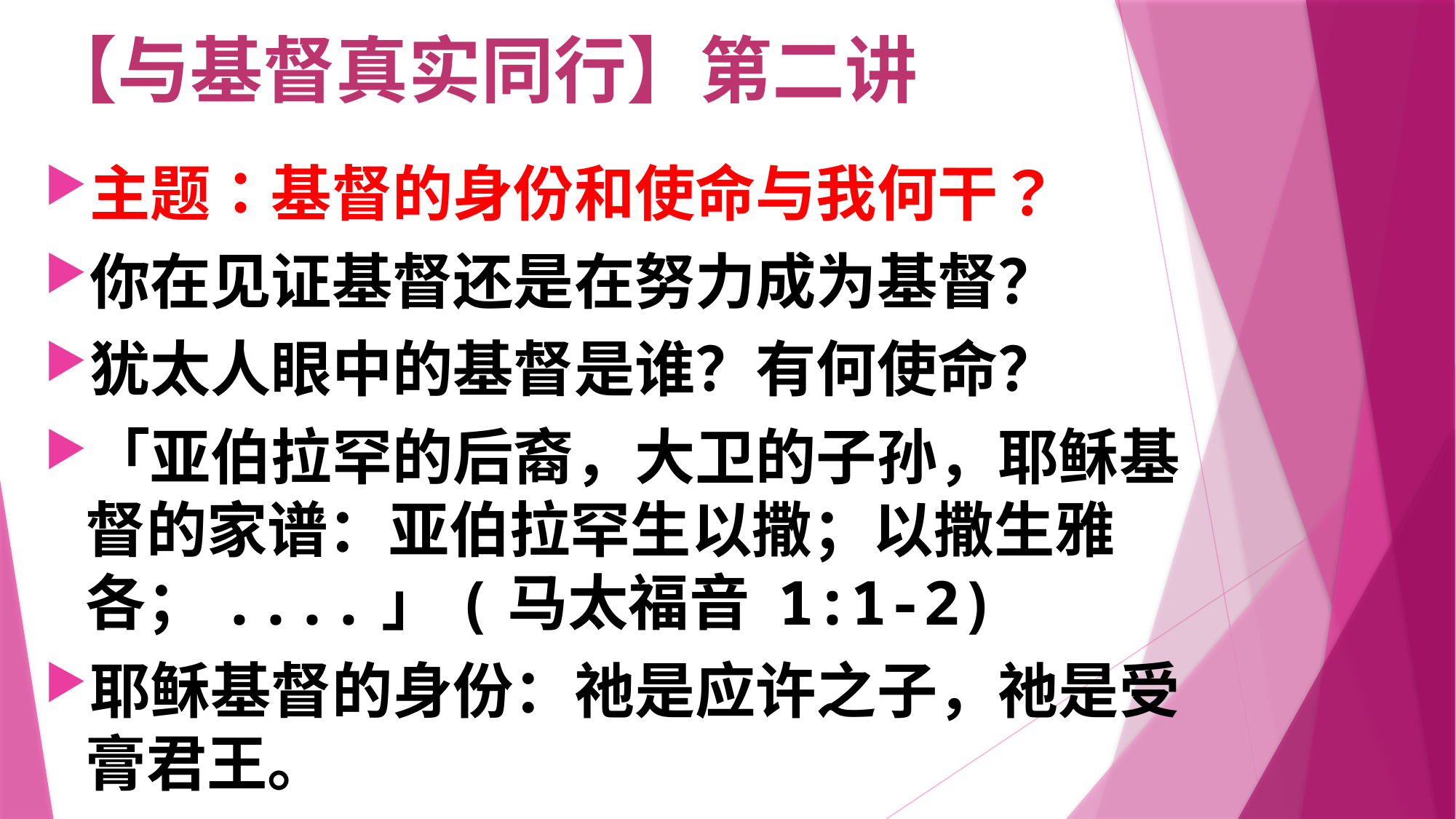

# 【与基督真实同行】第二讲
主题：基督的身份和使命与我何干？
你在见证基督还是在努力成为基督？
犹太人眼中的基督是谁？有何使命？
「亚伯拉罕的后裔，大卫的子孙，耶稣基督的家谱：亚伯拉罕生以撒；以撒生雅各；....」(马太福音 1:1-2)
耶稣基督的身份：祂是应许之子，祂是受膏君王。